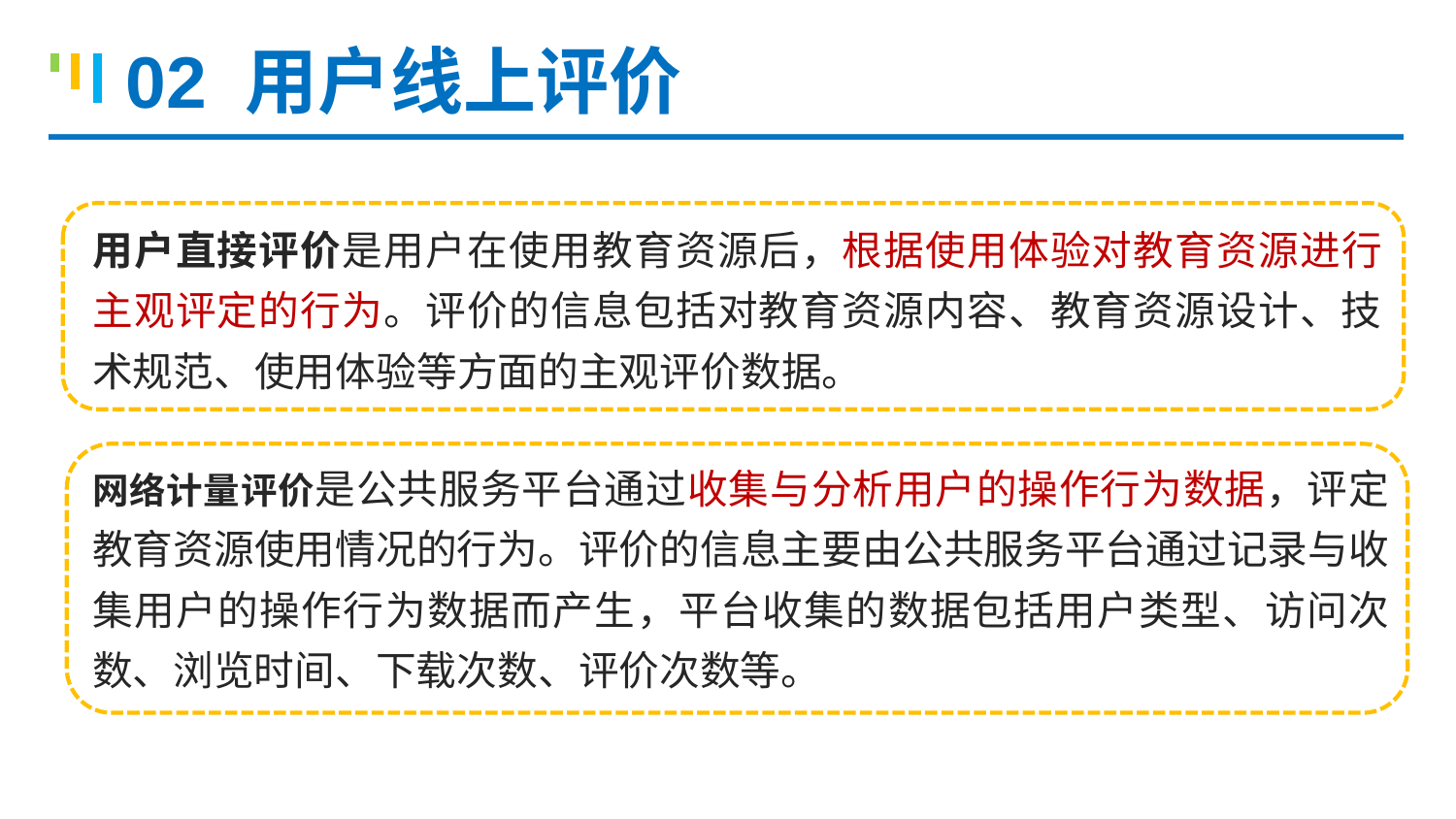

02 用户线上评价

用户直接评价是用户在使用教育资源后，根据使用体验对教育资源进行主观评定的行为。评价的信息包括对教育资源内容、教育资源设计、技术规范、使用体验等方面的主观评价数据。

网络计量评价是公共服务平台通过收集与分析用户的操作行为数据，评定教育资源使用情况的行为。评价的信息主要由公共服务平台通过记录与收集用户的操作行为数据而产生，平台收集的数据包括用户类型、访问次数、浏览时间、下载次数、评价次数等。